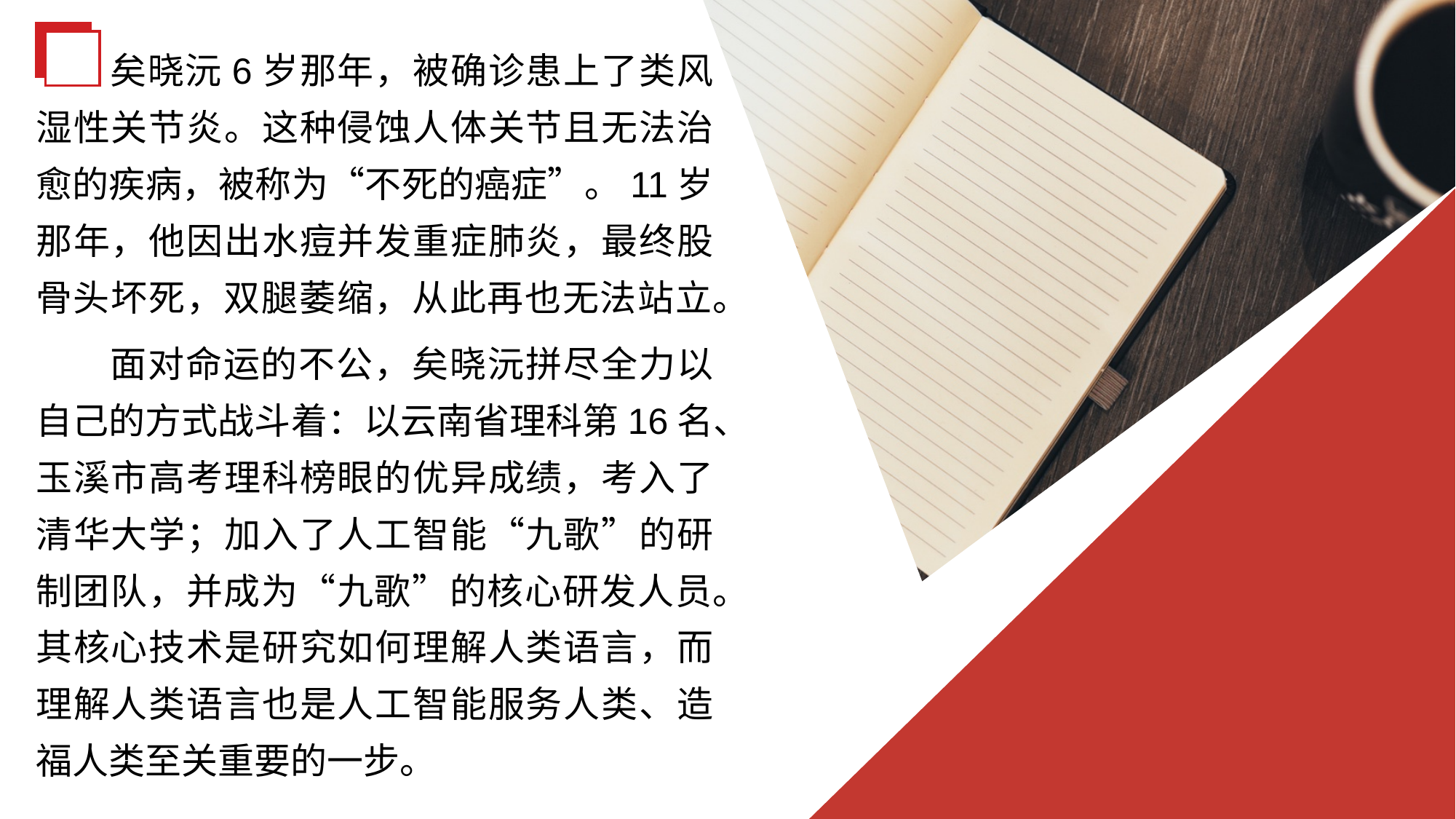

矣晓沅6岁那年，被确诊患上了类风湿性关节炎。这种侵蚀人体关节且无法治愈的疾病，被称为“不死的癌症”。11岁那年，他因出水痘并发重症肺炎，最终股骨头坏死，双腿萎缩，从此再也无法站立。
面对命运的不公，矣晓沅拼尽全力以自己的方式战斗着：以云南省理科第16名、玉溪市高考理科榜眼的优异成绩，考入了清华大学；加入了人工智能“九歌”的研制团队，并成为“九歌”的核心研发人员。其核心技术是研究如何理解人类语言，而理解人类语言也是人工智能服务人类、造福人类至关重要的一步。